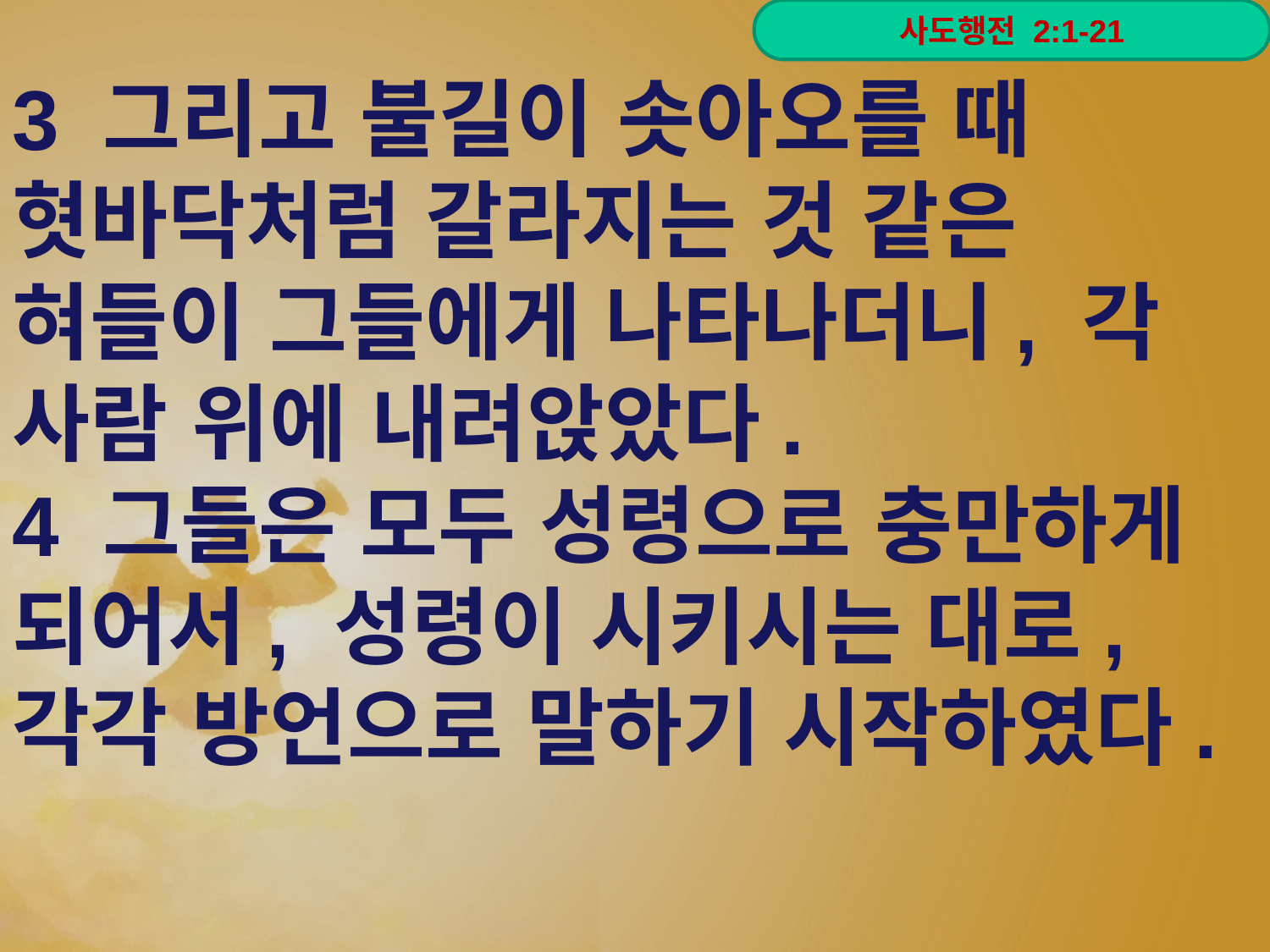

3 그리고 불길이 솟아오를 때 혓바닥처럼 갈라지는 것 같은 혀들이 그들에게 나타나더니, 각 사람 위에 내려앉았다.
4 그들은 모두 성령으로 충만하게 되어서, 성령이 시키시는 대로, 각각 방언으로 말하기 시작하였다.

사도행전 2:1-21